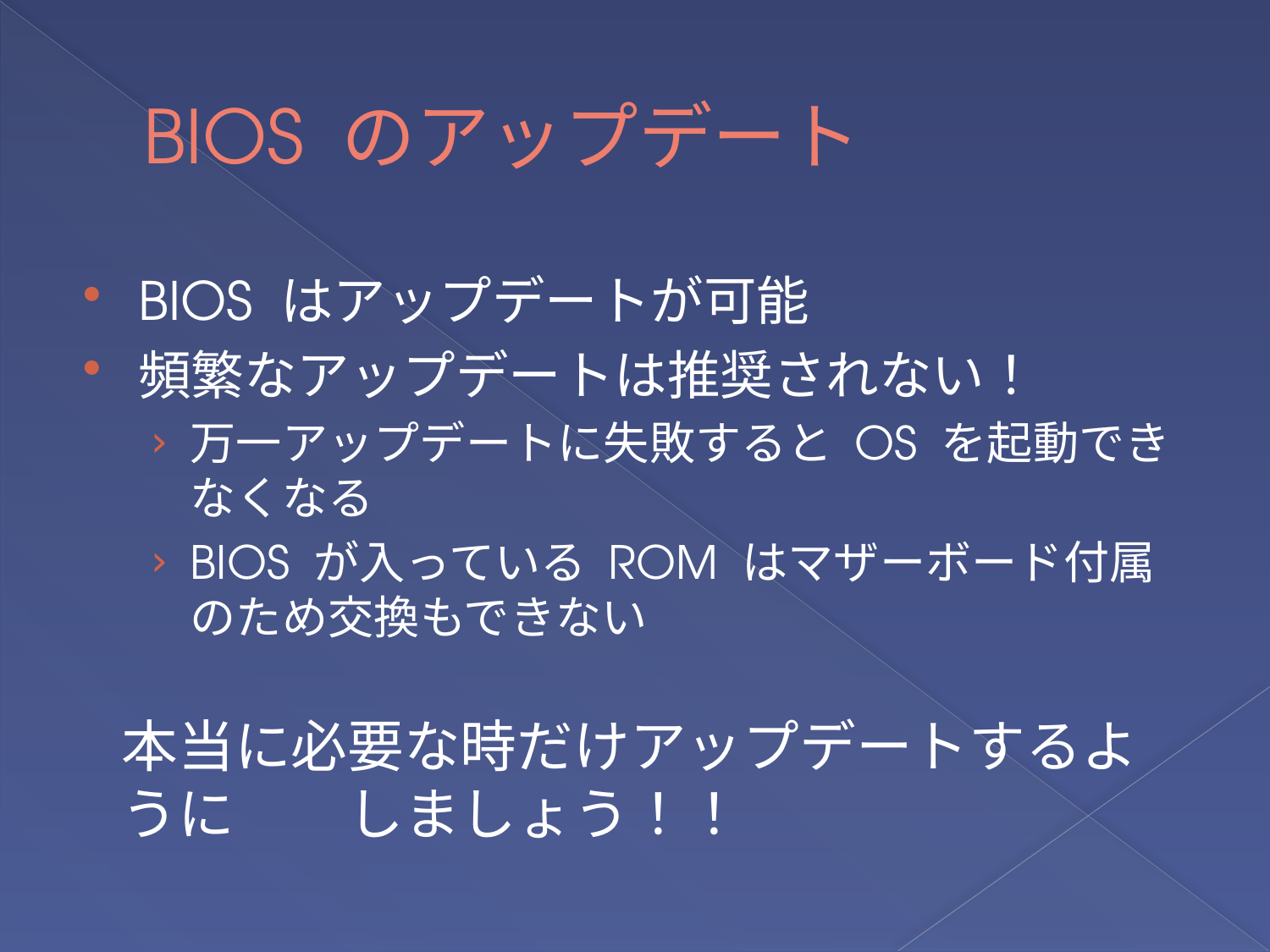

# BIOS のアップデート
BIOS はアップデートが可能
頻繁なアップデートは推奨されない！
万一アップデートに失敗すると OS を起動できなくなる
BIOS が入っている ROM はマザーボード付属のため交換もできない
本当に必要な時だけアップデートするように　　しましょう！！